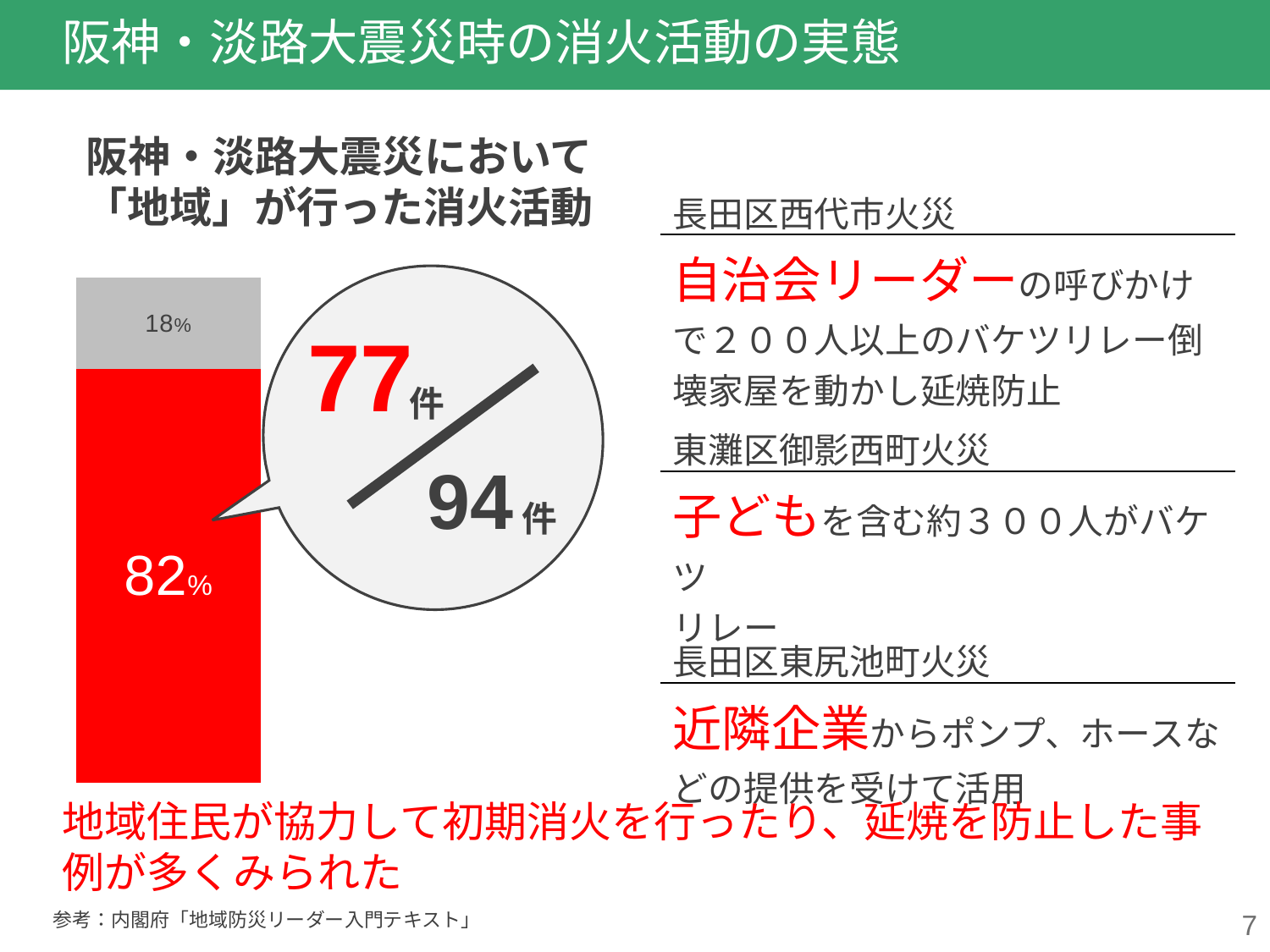

# 阪神・淡路大震災時の消火活動の実態
阪神・淡路大震災において
「地域」が行った消火活動
| 長田区西代市火災 |
| --- |
| 自治会リーダーの呼びかけで２００人以上のバケツリレー倒壊家屋を動かし延焼防止 |
| 東灘区御影西町火災 |
| 子どもを含む約３００人がバケツ リレー |
| 長田区東尻池町火災 |
| 近隣企業からポンプ、ホースなどの提供を受けて活用 |

### Chart

| Category |  |  |
|---|---|---|
77
件
94
件

地域住民が協力して初期消火を行ったり、延焼を防止した事例が多くみられた
7
参考：内閣府「地域防災リーダー入門テキスト」